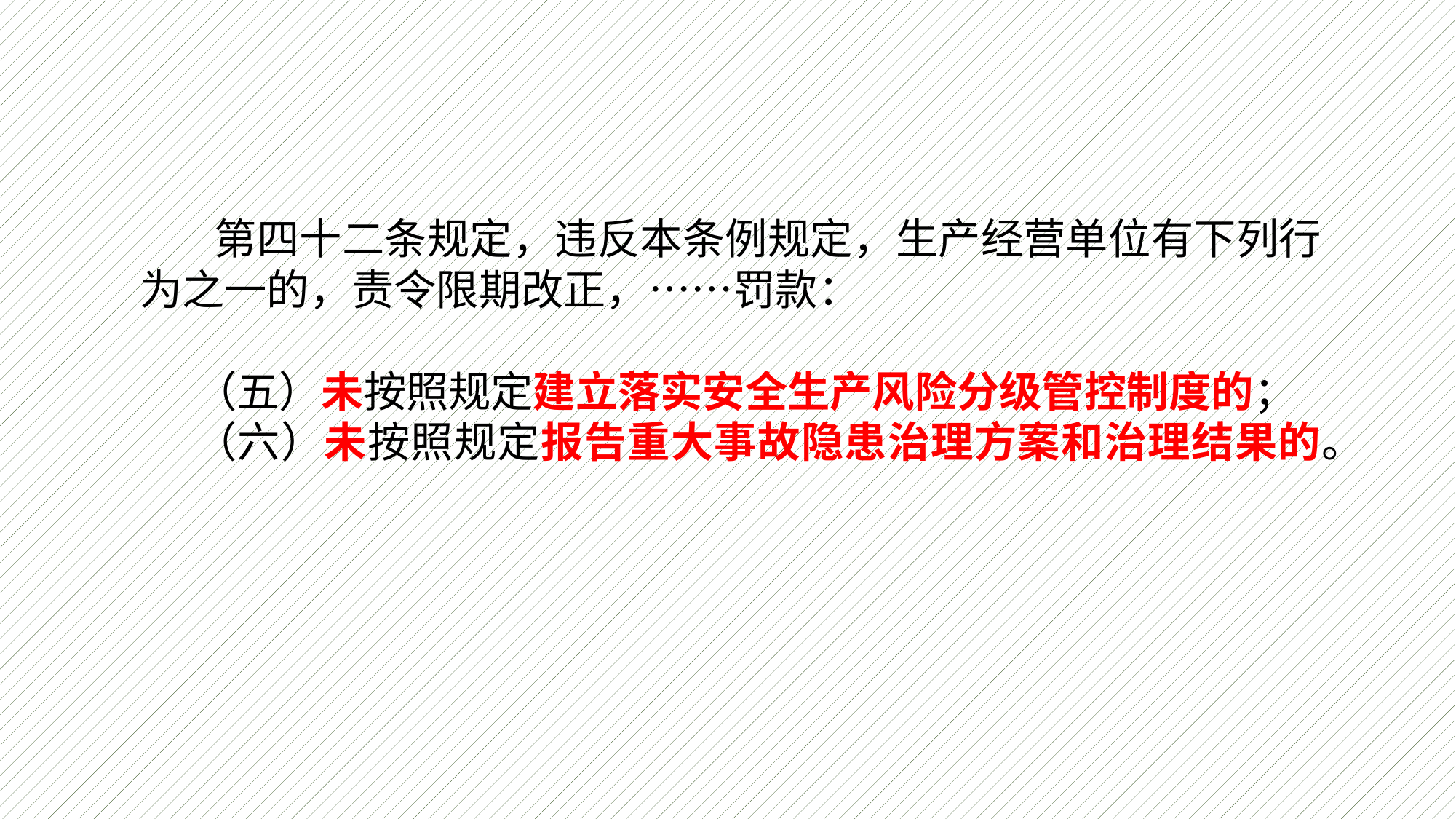

第四十二条规定，违反本条例规定，生产经营单位有下列行为之一的，责令限期改正，……罚款：

（五）未按照规定建立落实安全生产风险分级管控制度的；
（六）未按照规定报告重大事故隐患治理方案和治理结果的。